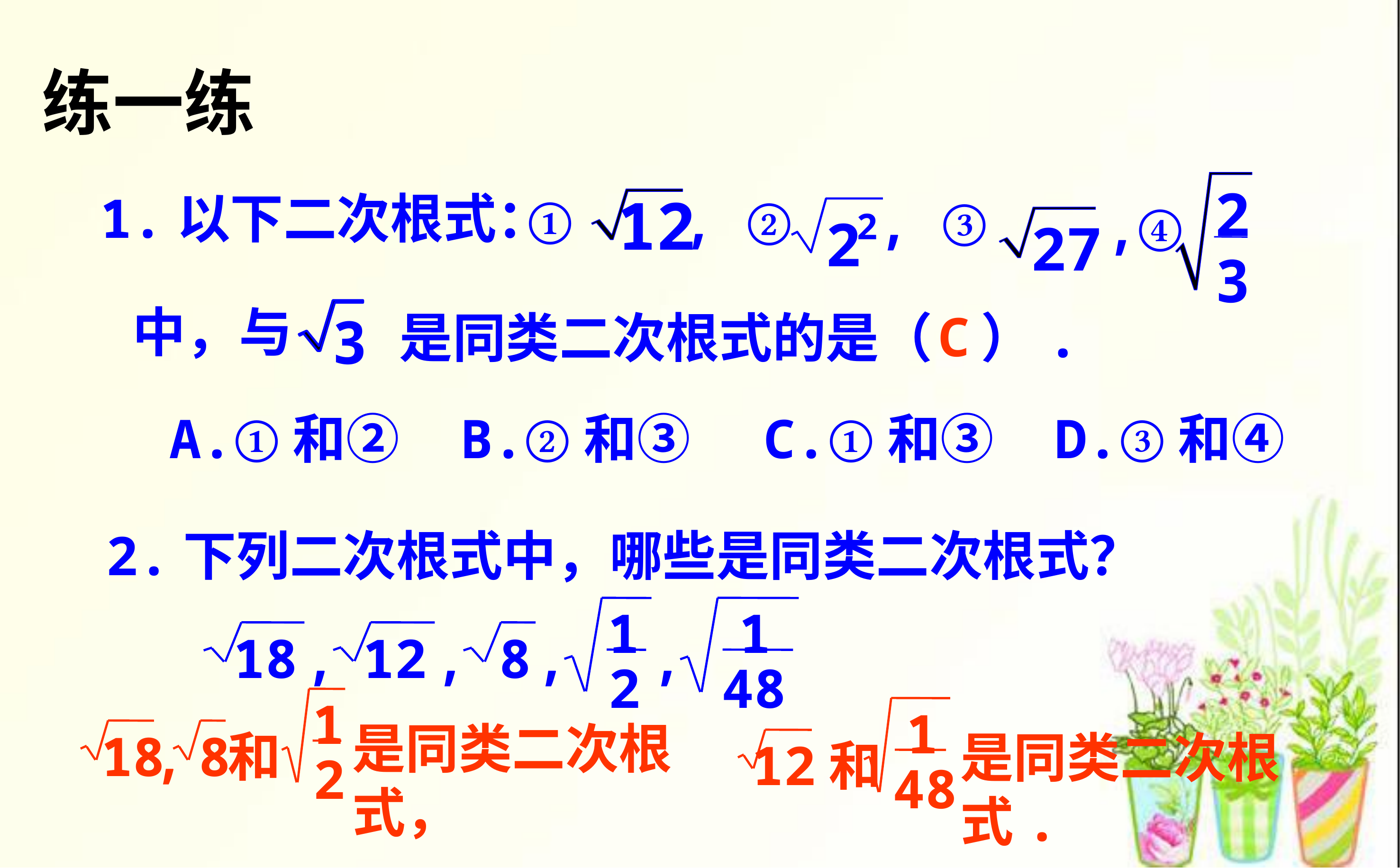

练一练

2

3

12

 1.以下二次根式：
①
, ②
, ③
,④

2
2

27

3
中，与
是同类二次根式的是（    ）.
C
A.①和②    B.②和③     C.①和③    D.③和④
2.下列二次根式中，哪些是同类二次根式？

1
1

18
,
12
,
8
,
,

2
48

1

18
,
8
和

2

是同类二次根式，

1

12和

48

是同类二次根式.